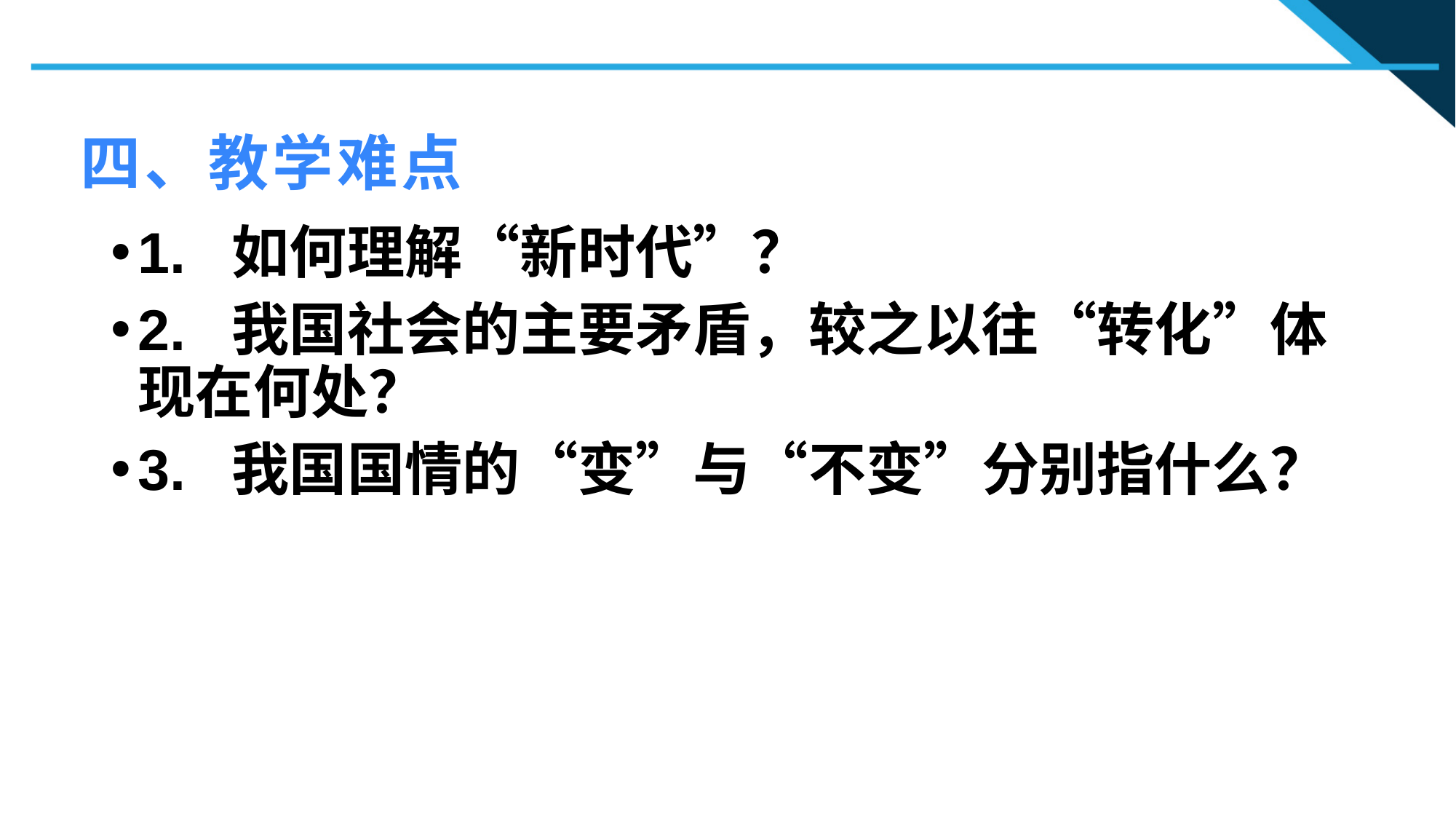

四、教学难点
1.  如何理解“新时代”？
2.  我国社会的主要矛盾，较之以往“转化”体现在何处？
3.  我国国情的“变”与“不变”分别指什么？